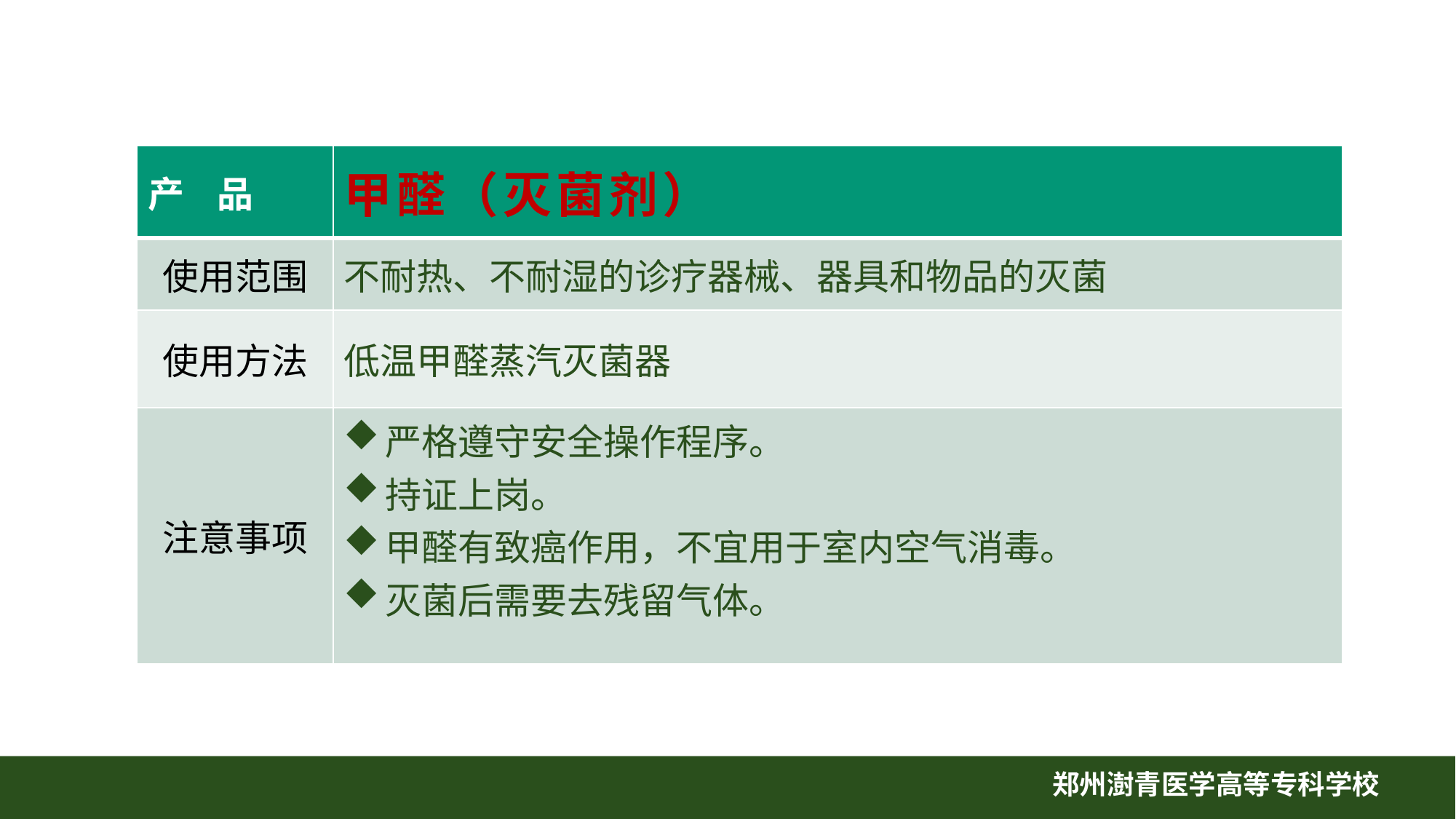

| 产 品 | 甲醛（灭菌剂） |
| --- | --- |
| 使用范围 | 不耐热、不耐湿的诊疗器械、器具和物品的灭菌 |
| 使用方法 | 低温甲醛蒸汽灭菌器 |
| 注意事项 | 严格遵守安全操作程序。 持证上岗。 甲醛有致癌作用，不宜用于室内空气消毒。 灭菌后需要去残留气体。 |
郑州澍青医学高等专科学校